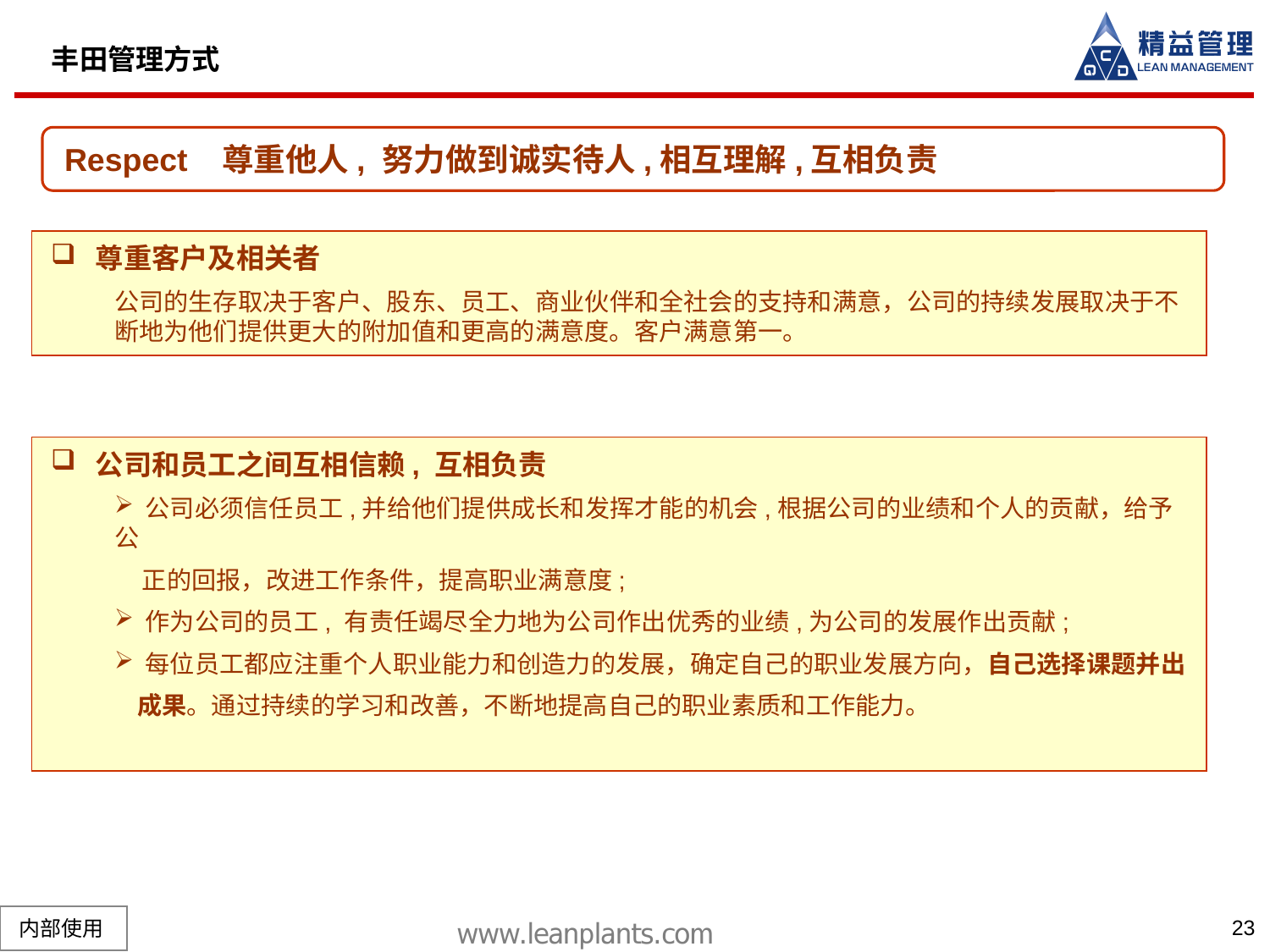

丰田管理方式
Respect   尊重他人, 努力做到诚实待人,相互理解,互相负责
  尊重客户及相关者
公司的生存取决于客户、股东、员工、商业伙伴和全社会的支持和满意，公司的持续发展取决于不断地为他们提供更大的附加值和更高的满意度。客户满意第一。
  公司和员工之间互相信赖, 互相负责
 公司必须信任员工,并给他们提供成长和发挥才能的机会,根据公司的业绩和个人的贡献，给予公
    正的回报，改进工作条件，提高职业满意度;
 作为公司的员工, 有责任竭尽全力地为公司作出优秀的业绩,为公司的发展作出贡献;
 每位员工都应注重个人职业能力和创造力的发展，确定自己的职业发展方向，自己选择课题并出
   成果。通过持续的学习和改善，不断地提高自己的职业素质和工作能力。

内部使用